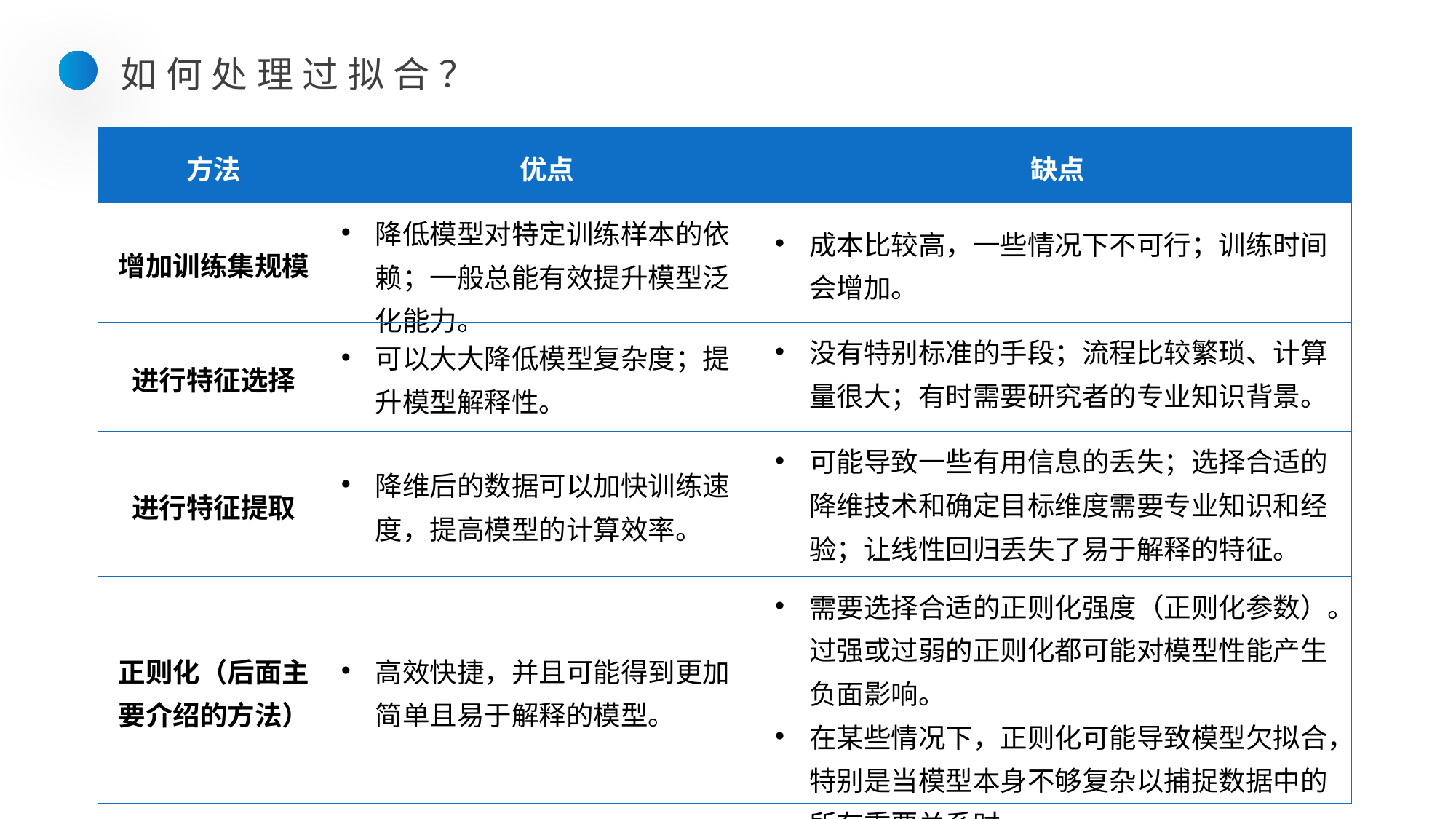

如何处理过拟合？

| 方法 | 优点 | 缺点 |
| --- | --- | --- |
| 增加训练集规模 | 降低模型对特定训练样本的依赖；一般总能有效提升模型泛化能力。 | 成本比较高，一些情况下不可行；训练时间会增加。 |
| 进行特征选择 | 可以大大降低模型复杂度；提升模型解释性。 | 没有特别标准的手段；流程比较繁琐、计算量很大；有时需要研究者的专业知识背景。 |
| 进行特征提取 | 降维后的数据可以加快训练速度，提高模型的计算效率。 | 可能导致一些有用信息的丢失；选择合适的降维技术和确定目标维度需要专业知识和经验；让线性回归丢失了易于解释的特征。 |
| 正则化（后面主要介绍的方法） | 高效快捷，并且可能得到更加简单且易于解释的模型。 | 需要选择合适的正则化强度（正则化参数）。过强或过弱的正则化都可能对模型性能产生负面影响。 在某些情况下，正则化可能导致模型欠拟合，特别是当模型本身不够复杂以捕捉数据中的所有重要关系时。 |
Learn More